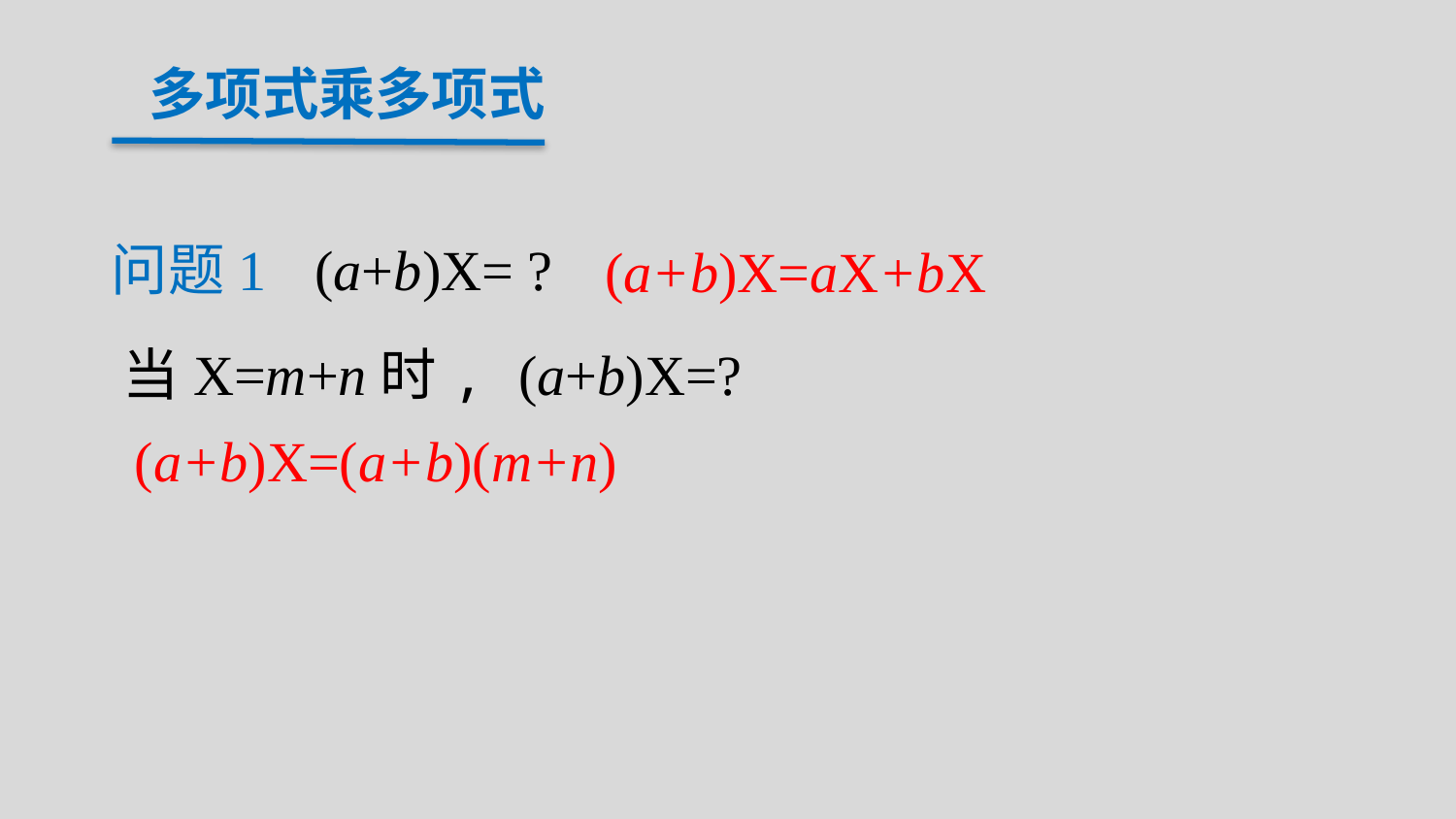

多项式乘多项式

问题1  (a+b)X= ?
(a+b)X=aX+bX
当X=m+n时, (a+b)X=?
(a+b)X=(a+b)(m+n)